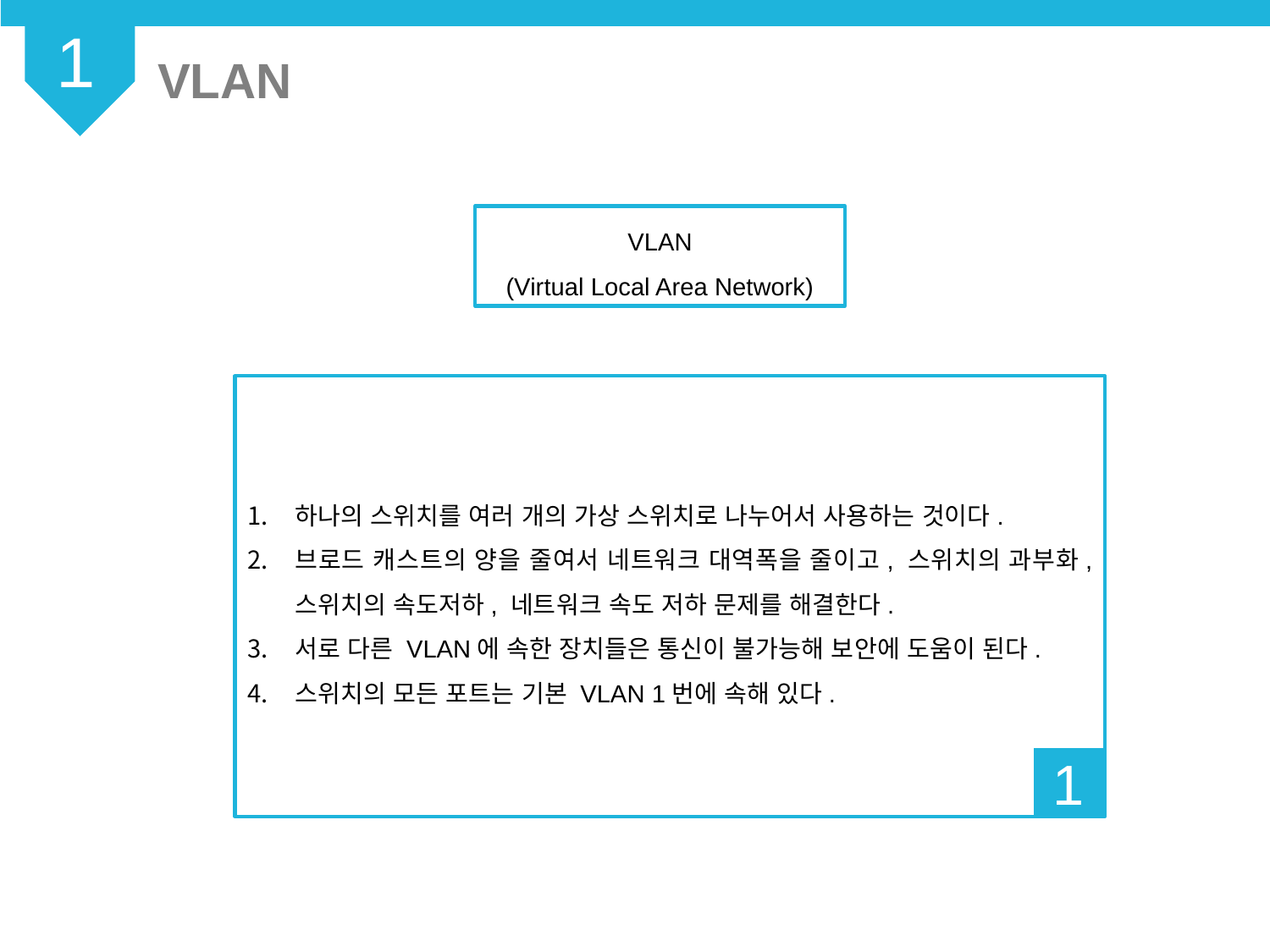

1

VLAN
VLAN
(Virtual Local Area Network)
하나의 스위치를 여러 개의 가상 스위치로 나누어서 사용하는 것이다.
브로드 캐스트의 양을 줄여서 네트워크 대역폭을 줄이고, 스위치의 과부화, 스위치의 속도저하, 네트워크 속도 저하 문제를 해결한다.
서로 다른 VLAN에 속한 장치들은 통신이 불가능해 보안에 도움이 된다.
스위치의 모든 포트는 기본 VLAN 1번에 속해 있다.
1